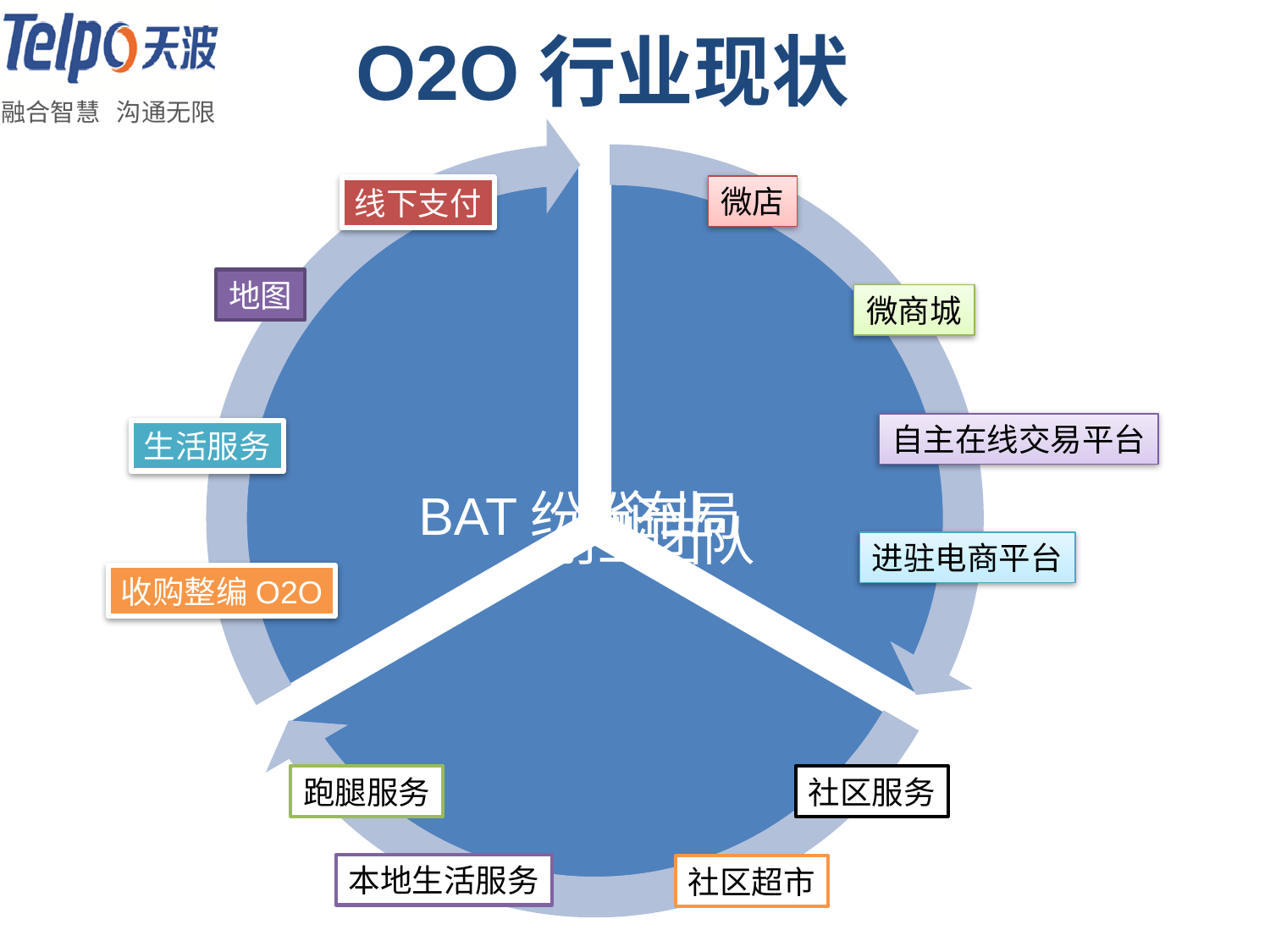

O2O行业现状
传统企业
O2O创业团队
BAT纷纷布局
微店
线下支付
地图
微商城
自主在线交易平台
生活服务
进驻电商平台
收购整编O2O
跑腿服务
社区服务
本地生活服务
社区超市